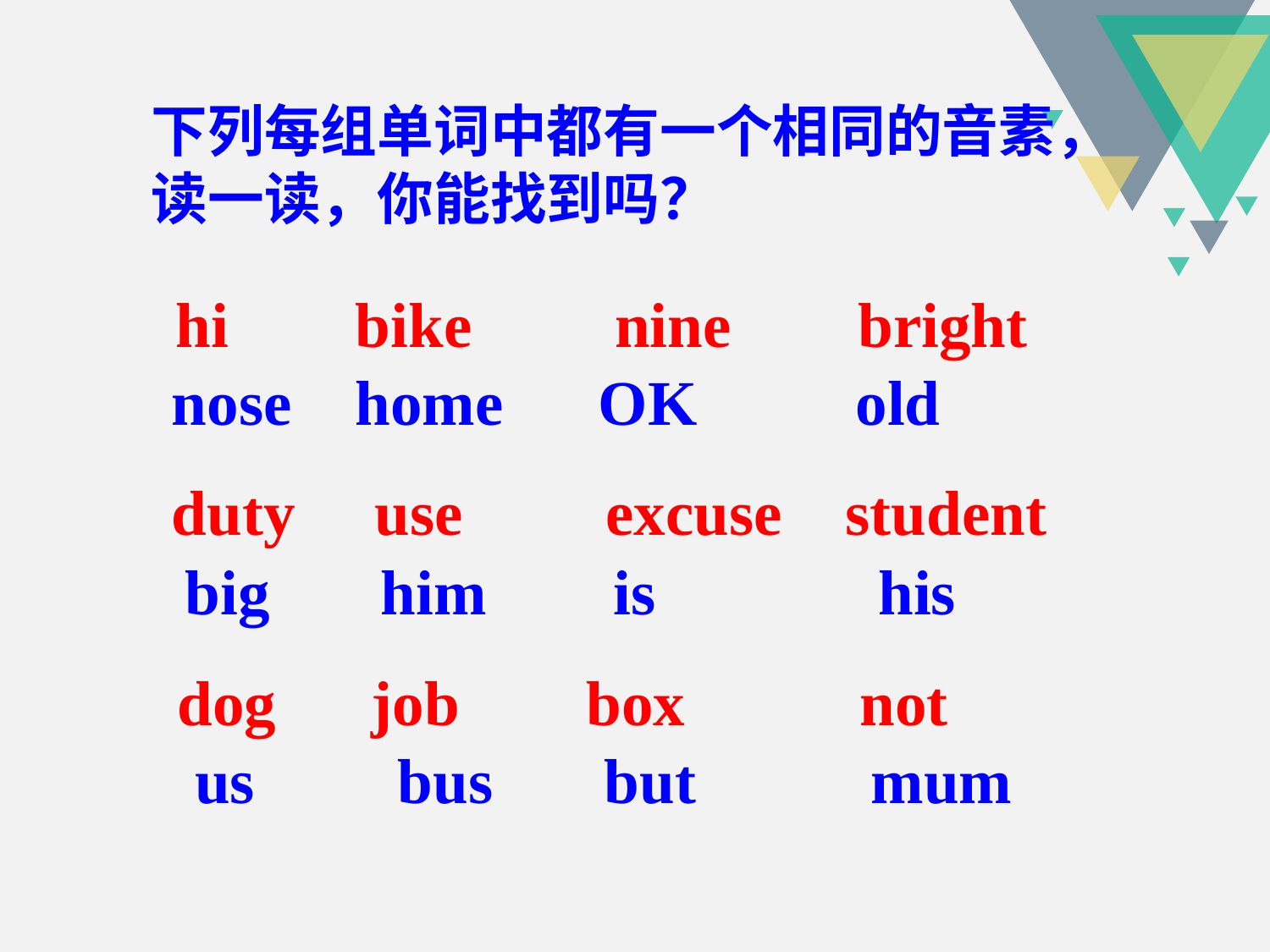

下列每组单词中都有一个相同的音素，
读一读，你能找到吗？
hi        bike         nine        bright
nose    home      OK          old
duty     use         excuse    student
big       him        is              his
dog      job        box           not
us         bus       but           mum